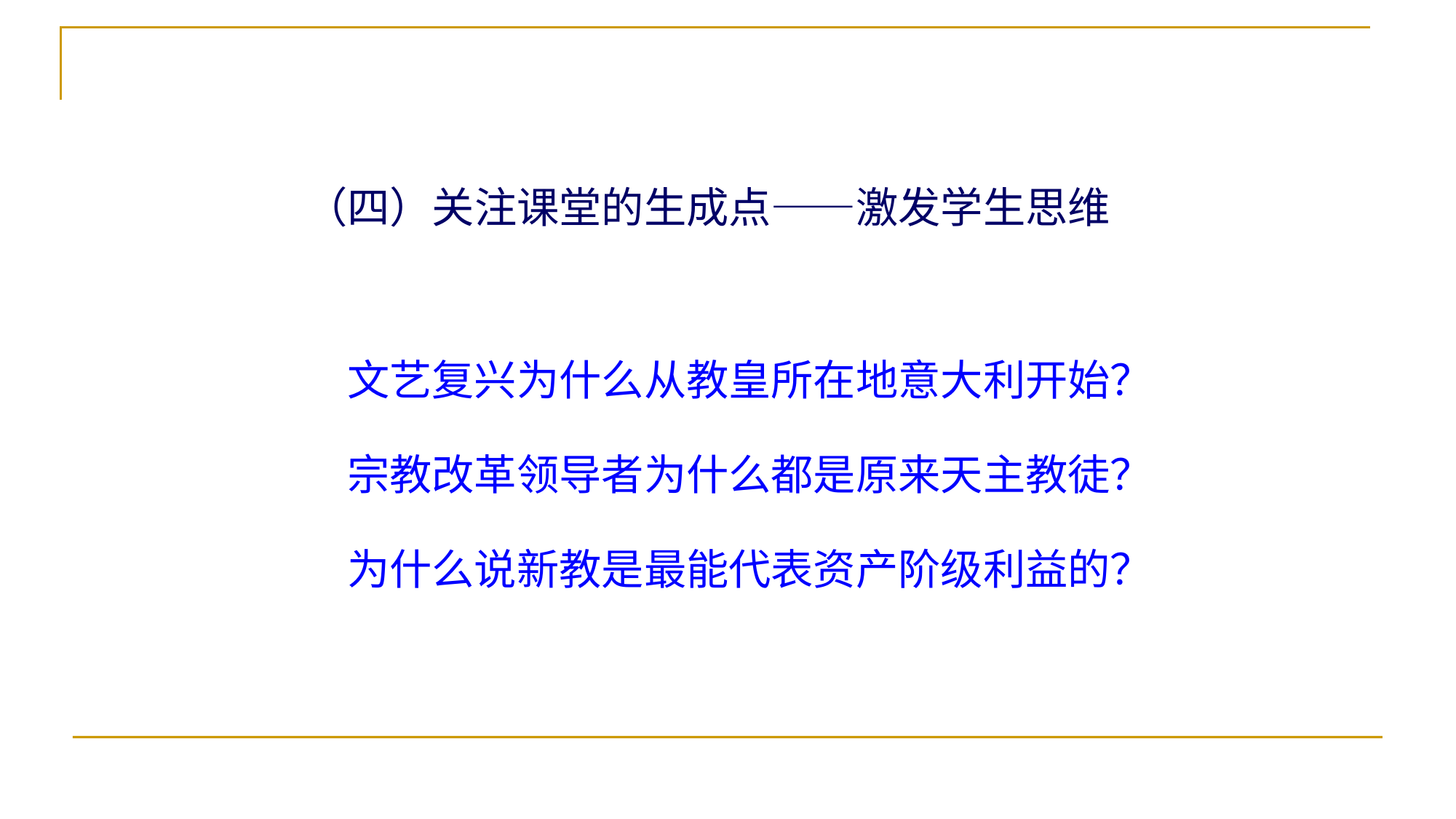

（四）关注课堂的生成点——激发学生思维
文艺复兴为什么从教皇所在地意大利开始？
宗教改革领导者为什么都是原来天主教徒？
为什么说新教是最能代表资产阶级利益的？